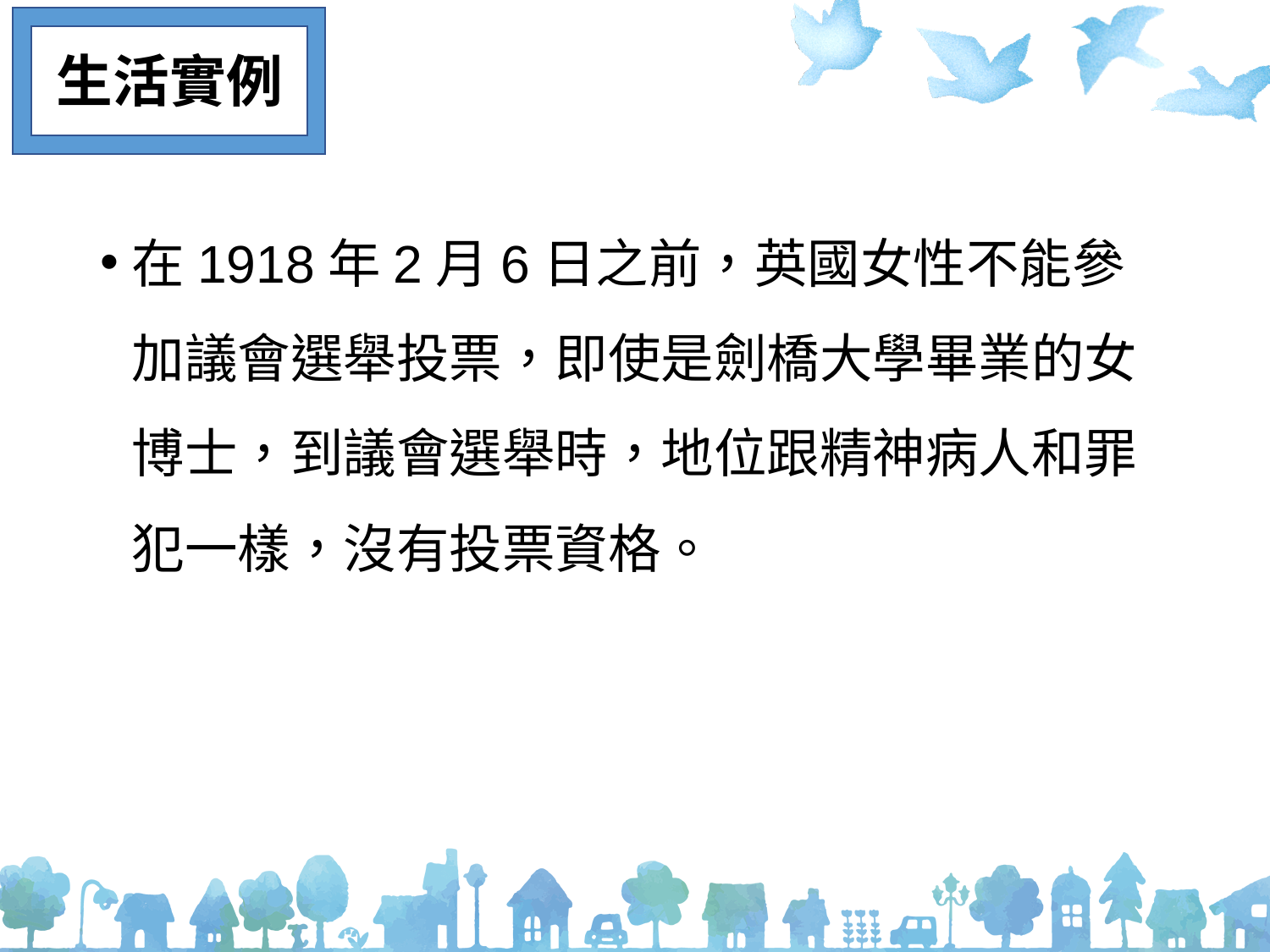

生活實例
在1918年2月6日之前，英國女性不能參加議會選舉投票，即使是劍橋大學畢業的女博士，到議會選舉時，地位跟精神病人和罪犯一樣，沒有投票資格。